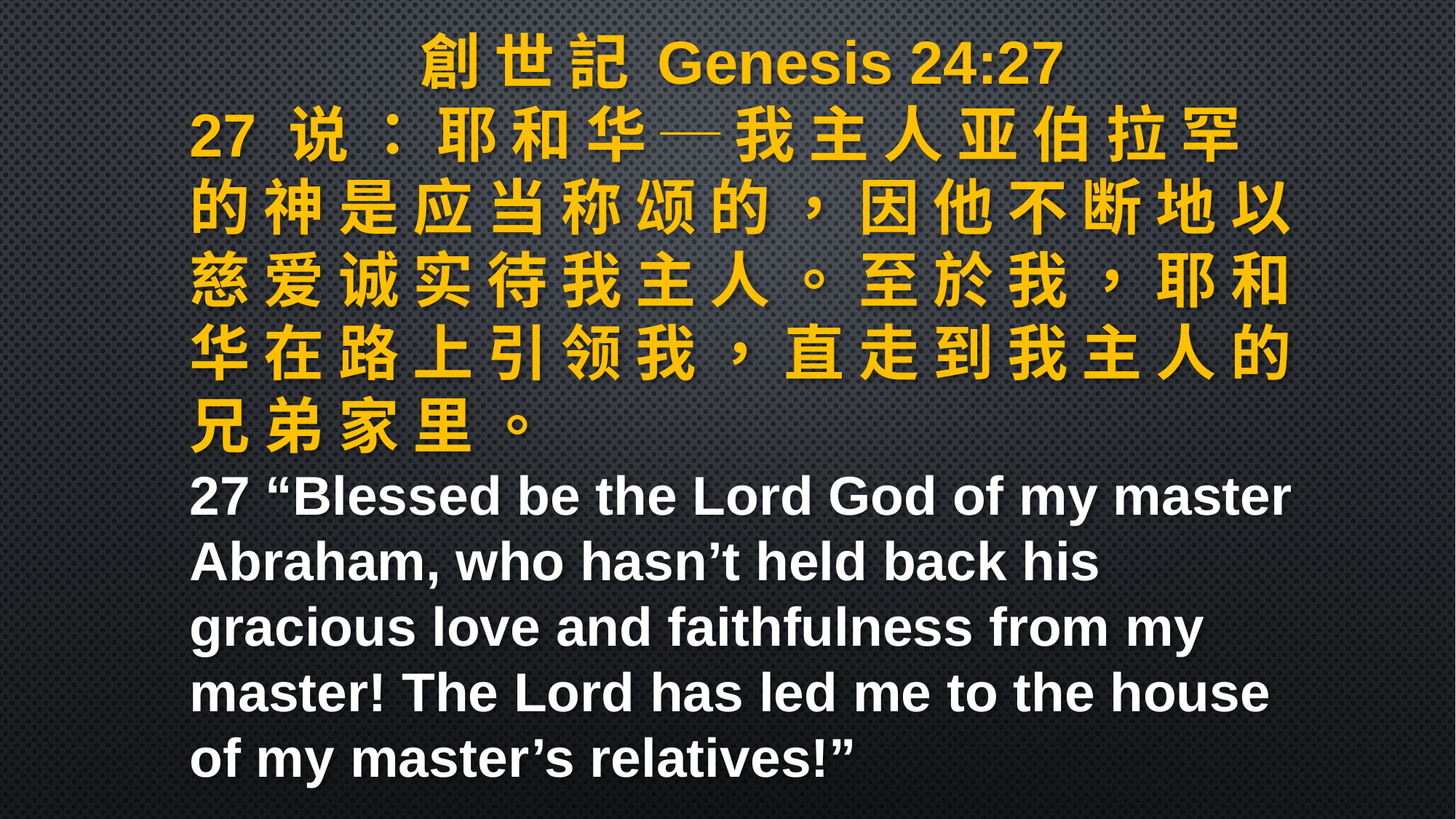

創 世 記 Genesis 24:27
27 说 ： 耶 和 华 ─ 我 主 人 亚 伯 拉 罕 的 神 是 应 当 称 颂 的 ， 因 他 不 断 地 以 慈 爱 诚 实 待 我 主 人 。 至 於 我 ， 耶 和 华 在 路 上 引 领 我 ， 直 走 到 我 主 人 的 兄 弟 家 里 。
27 “Blessed be the Lord God of my master Abraham, who hasn’t held back his gracious love and faithfulness from my master! The Lord has led me to the house of my master’s relatives!”